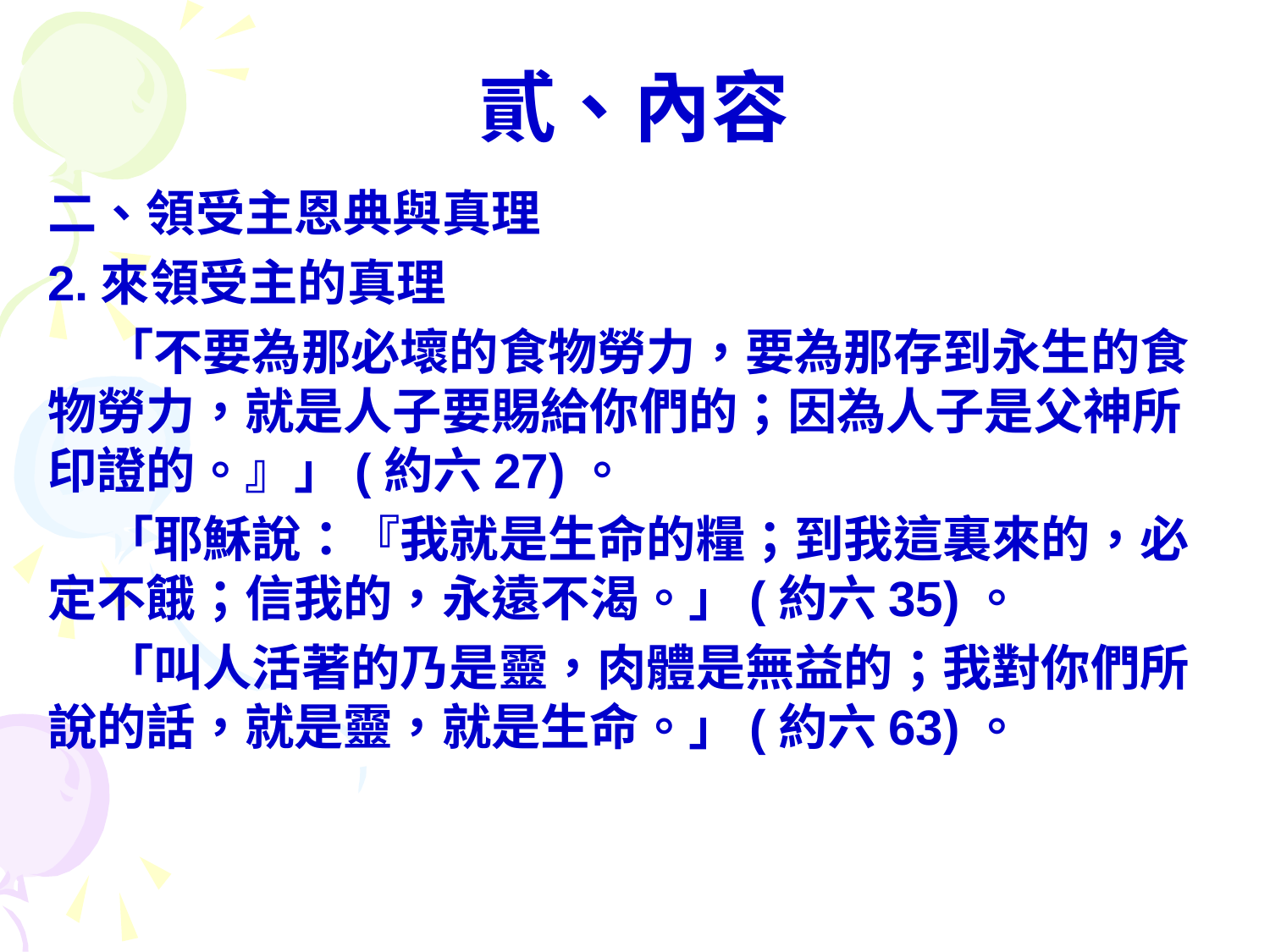

# 貳、內容
二、領受主恩典與真理
2.來領受主的真理
    「不要為那必壞的食物勞力，要為那存到永生的食物勞力，就是人子要賜給你們的；因為人子是父神所印證的。』」(約六27)。
    「耶穌說：『我就是生命的糧；到我這裏來的，必定不餓；信我的，永遠不渴。」(約六35)。
    「叫人活著的乃是靈，肉體是無益的；我對你們所說的話，就是靈，就是生命。」(約六63)。